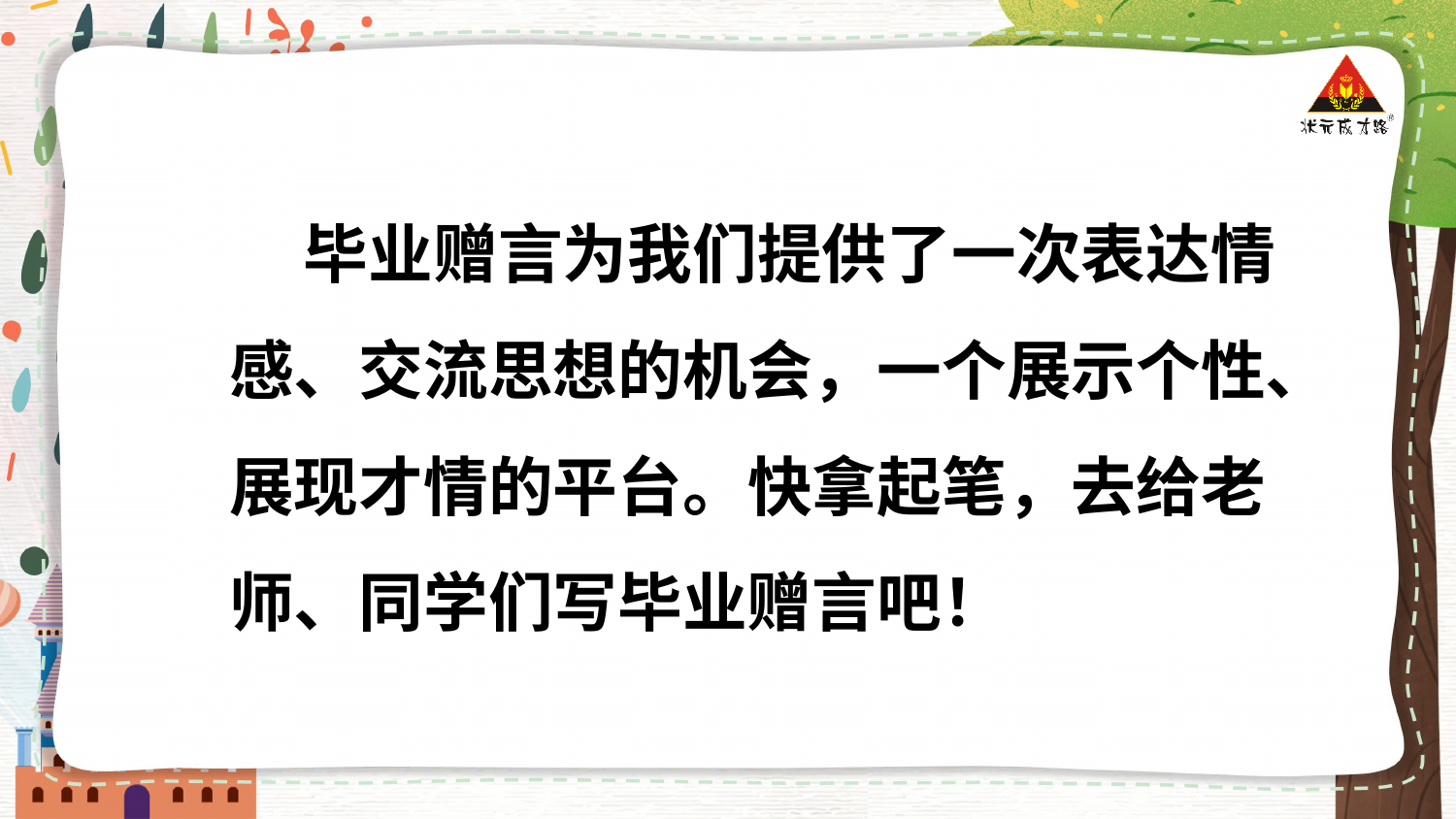

毕业赠言为我们提供了一次表达情感、交流思想的机会，一个展示个性、展现才情的平台。快拿起笔，去给老师、同学们写毕业赠言吧！